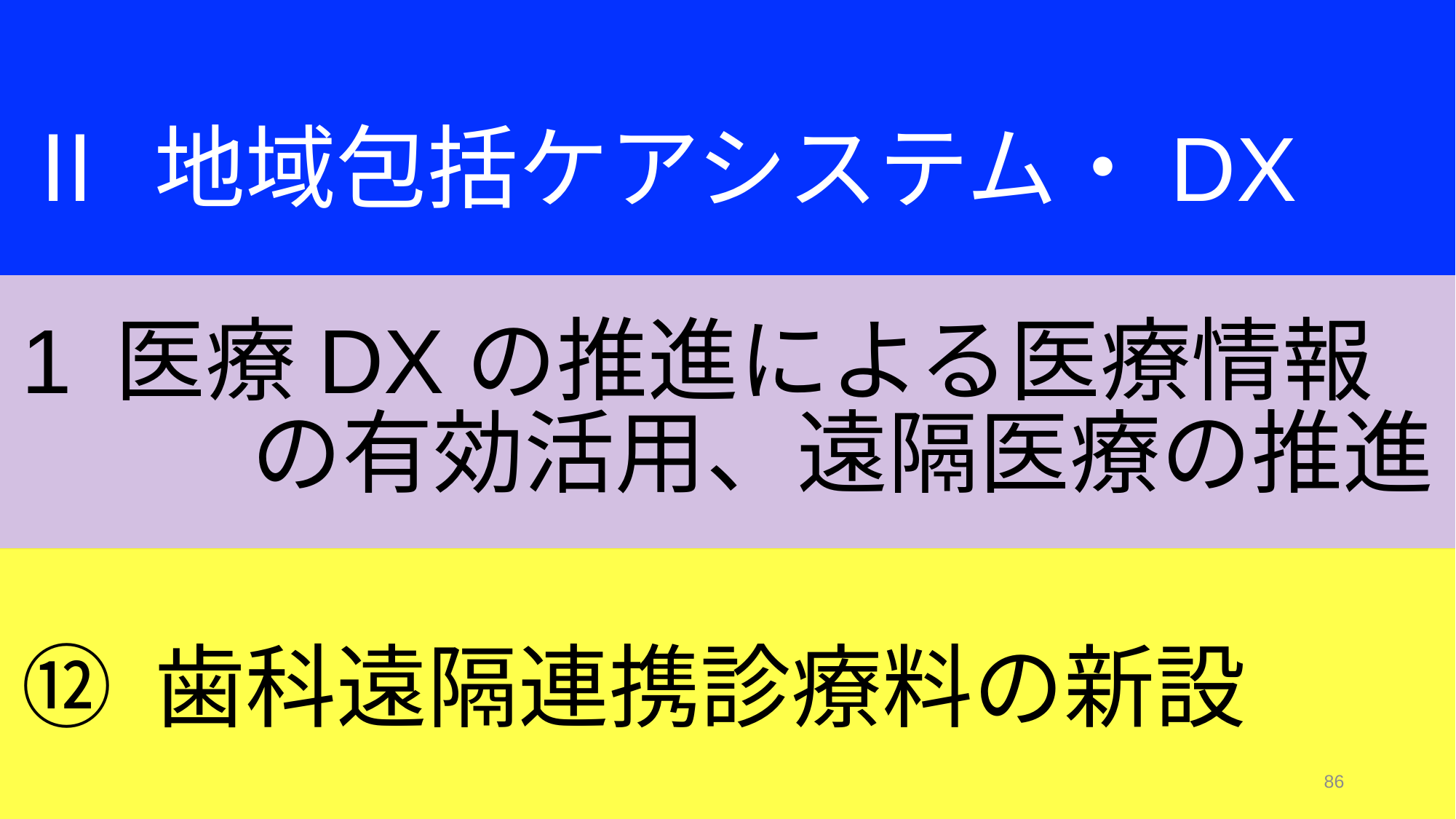

Ⅱ 地域包括ケアシステム・DX
1 医療DXの推進による医療情報
の有効活用、遠隔医療の推進
⑫ 歯科遠隔連携診療料の新設
86